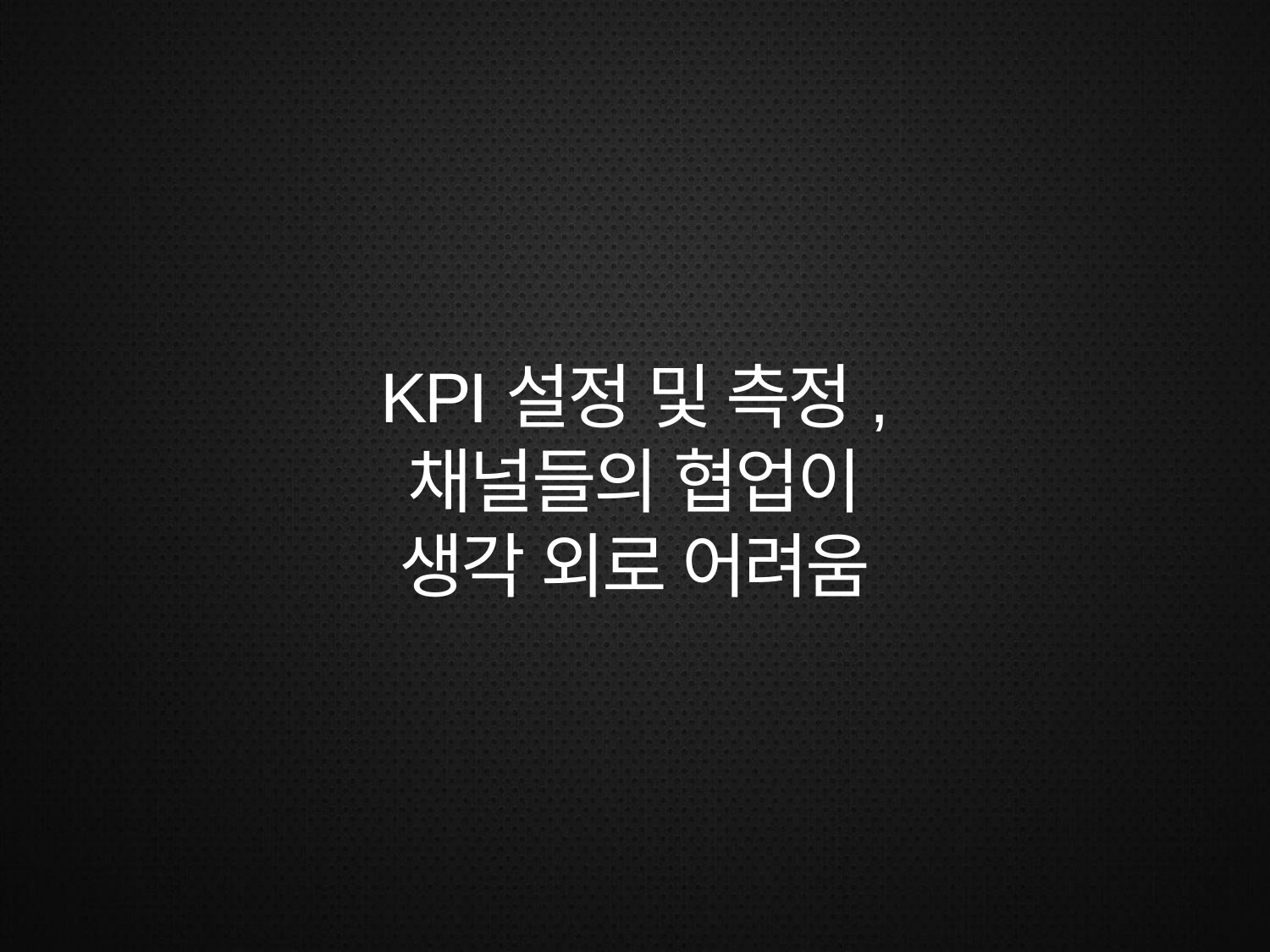

KPI설정 및 측정,
채널들의 협업이
생각 외로 어려움